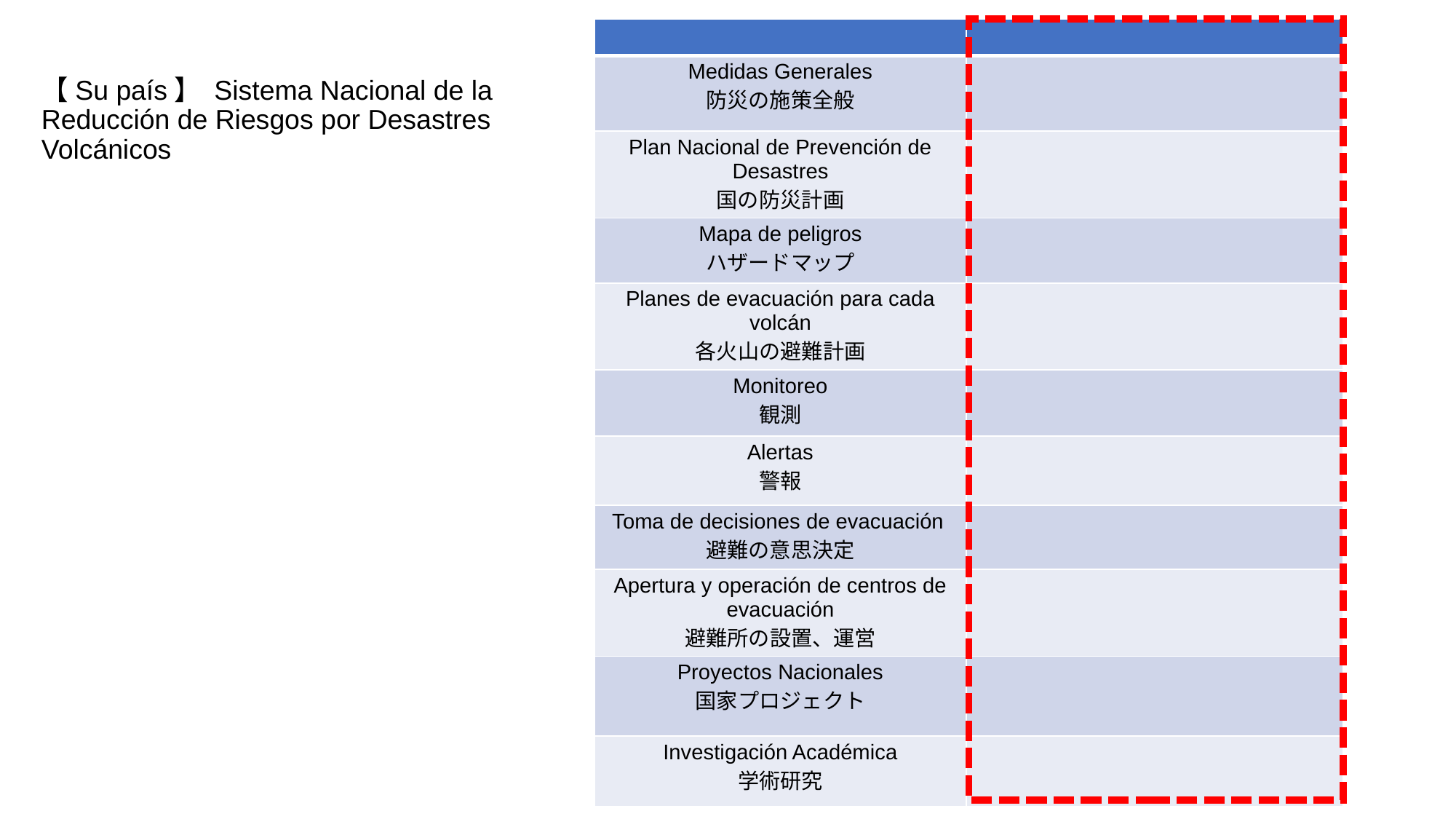

|  |  |
| --- | --- |
| Medidas Generales 防災の施策全般 |  |
| Plan Nacional de Prevención de Desastres 国の防災計画 |  |
| Mapa de peligros ハザードマップ |  |
| Planes de evacuación para cada volcán 各火山の避難計画 |  |
| Monitoreo 観測 |  |
| Alertas 警報 |  |
| Toma de decisiones de evacuación避難の意思決定 |  |
| Apertura y operación de centros de evacuación 避難所の設置、運営 |  |
| Proyectos Nacionales 国家プロジェクト |  |
| Investigación Académica 学術研究 |  |

# 【Su país】 Sistema Nacional de la Reducción de Riesgos por Desastres Volcánicos